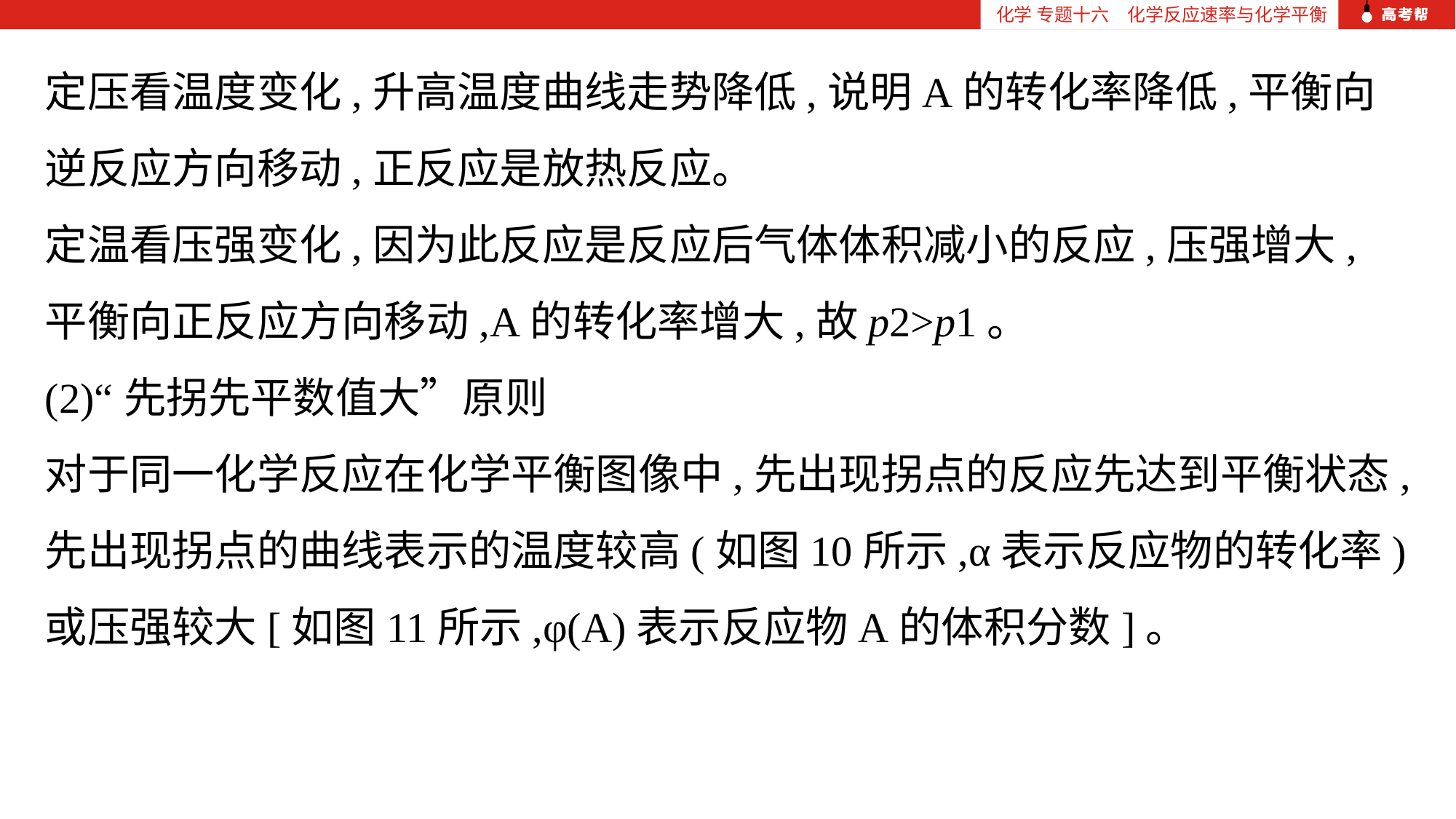

化学 专题十六　化学反应速率与化学平衡
定压看温度变化,升高温度曲线走势降低,说明A的转化率降低,平衡向逆反应方向移动,正反应是放热反应。
定温看压强变化,因为此反应是反应后气体体积减小的反应,压强增大,平衡向正反应方向移动,A的转化率增大,故p2>p1。
(2)“先拐先平数值大”原则
对于同一化学反应在化学平衡图像中,先出现拐点的反应先达到平衡状态,先出现拐点的曲线表示的温度较高(如图10所示,α表示反应物的转化率)或压强较大[如图11所示,φ(A)表示反应物A的体积分数]。